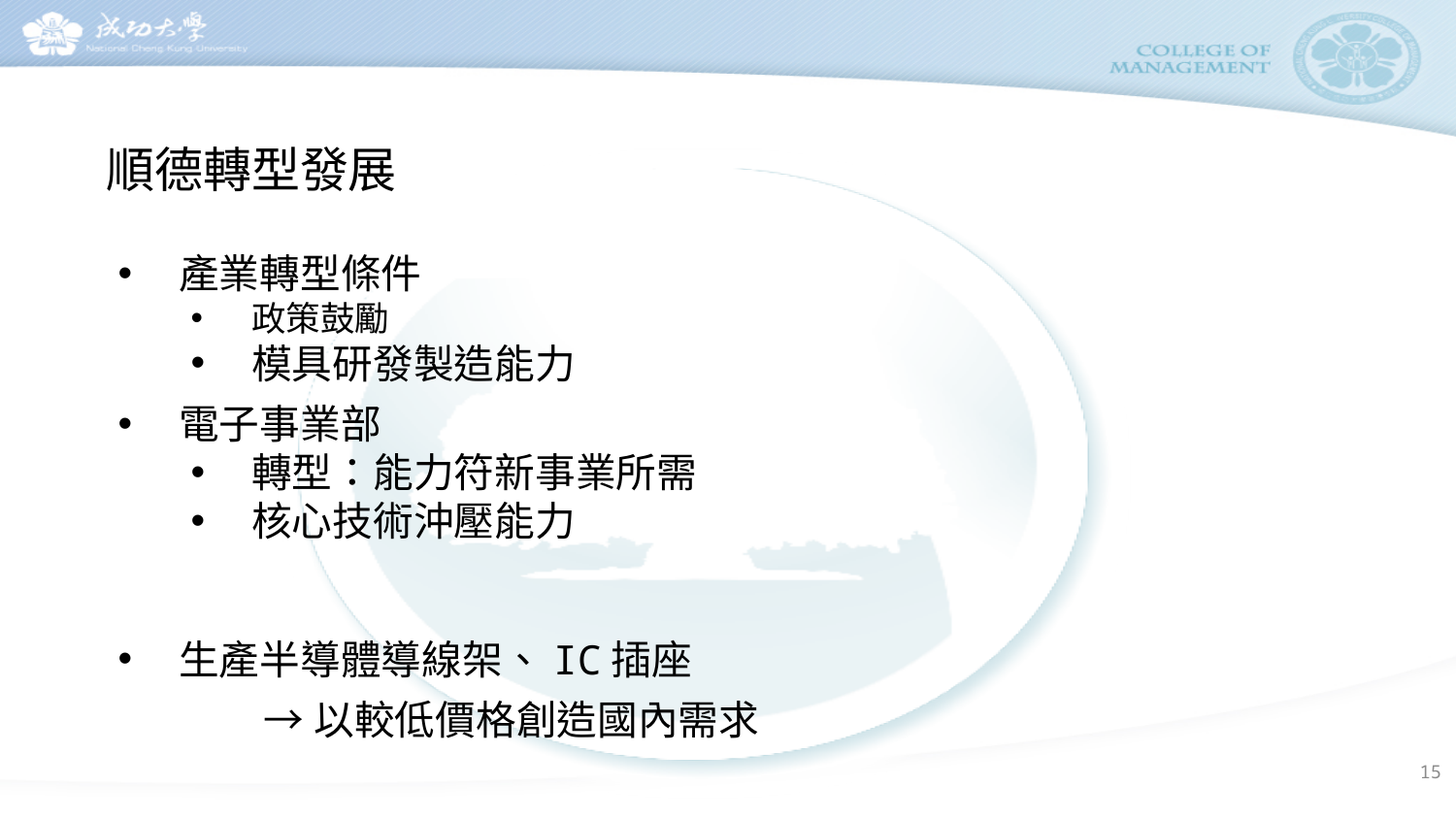

# 順德轉型發展
產業轉型條件
政策鼓勵
模具研發製造能力
電子事業部
轉型：能力符新事業所需
核心技術沖壓能力

生產半導體導線架、IC插座
	→以較低價格創造國內需求

15